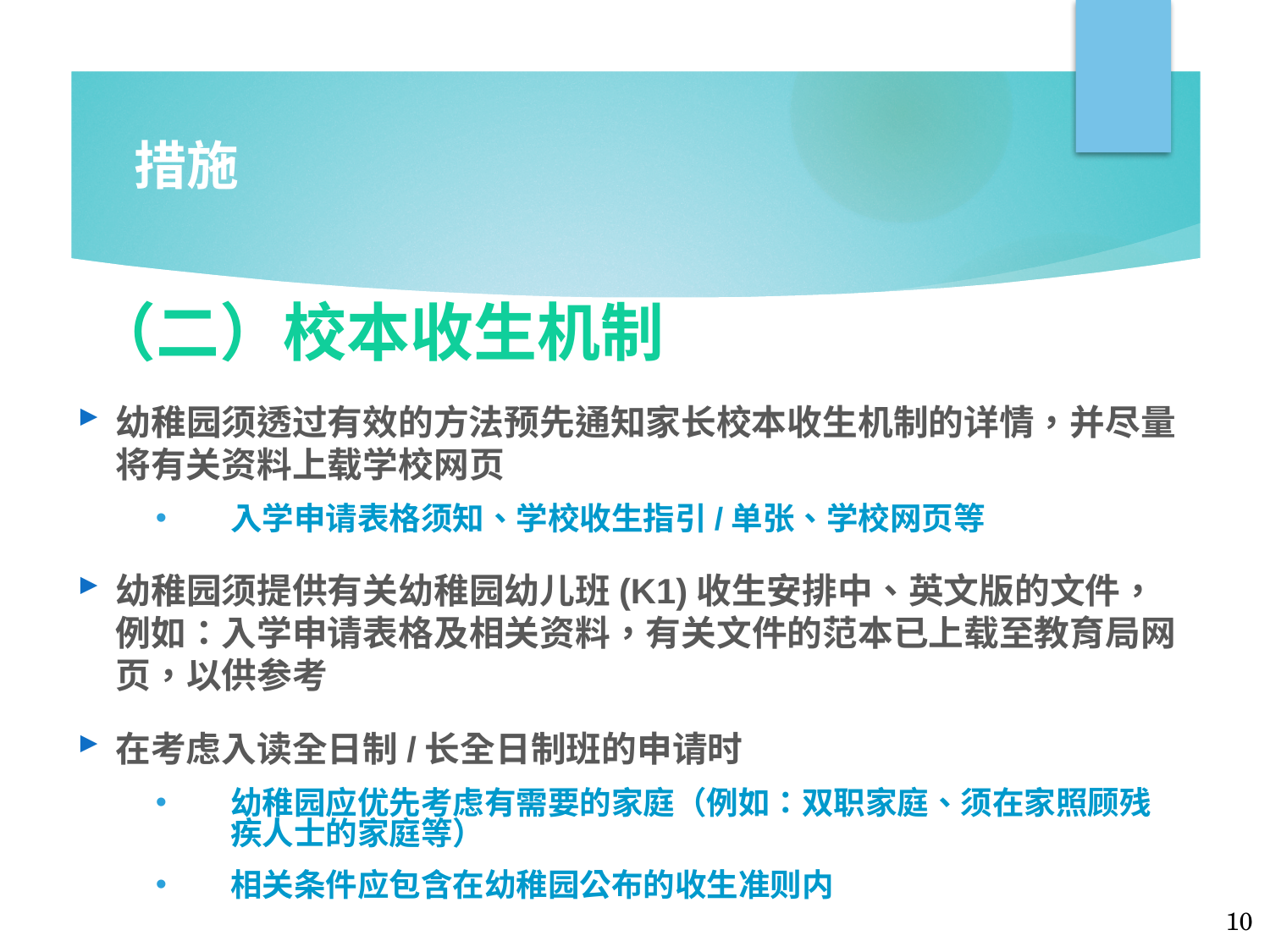

# 措施
（二）校本收生机制
幼稚园须透过有效的方法预先通知家长校本收生机制的详情，并尽量将有关资料上载学校网页
入学申请表格须知、学校收生指引/单张、学校网页等
幼稚园须提供有关幼稚园幼儿班(K1)收生安排中、英文版的文件，例如：入学申请表格及相关资料，有关文件的范本已上载至教育局网页，以供参考
在考虑入读全日制/长全日制班的申请时
幼稚园应优先考虑有需要的家庭（例如：双职家庭、须在家照顾残疾人士的家庭等）
相关条件应包含在幼稚园公布的收生准则内

10